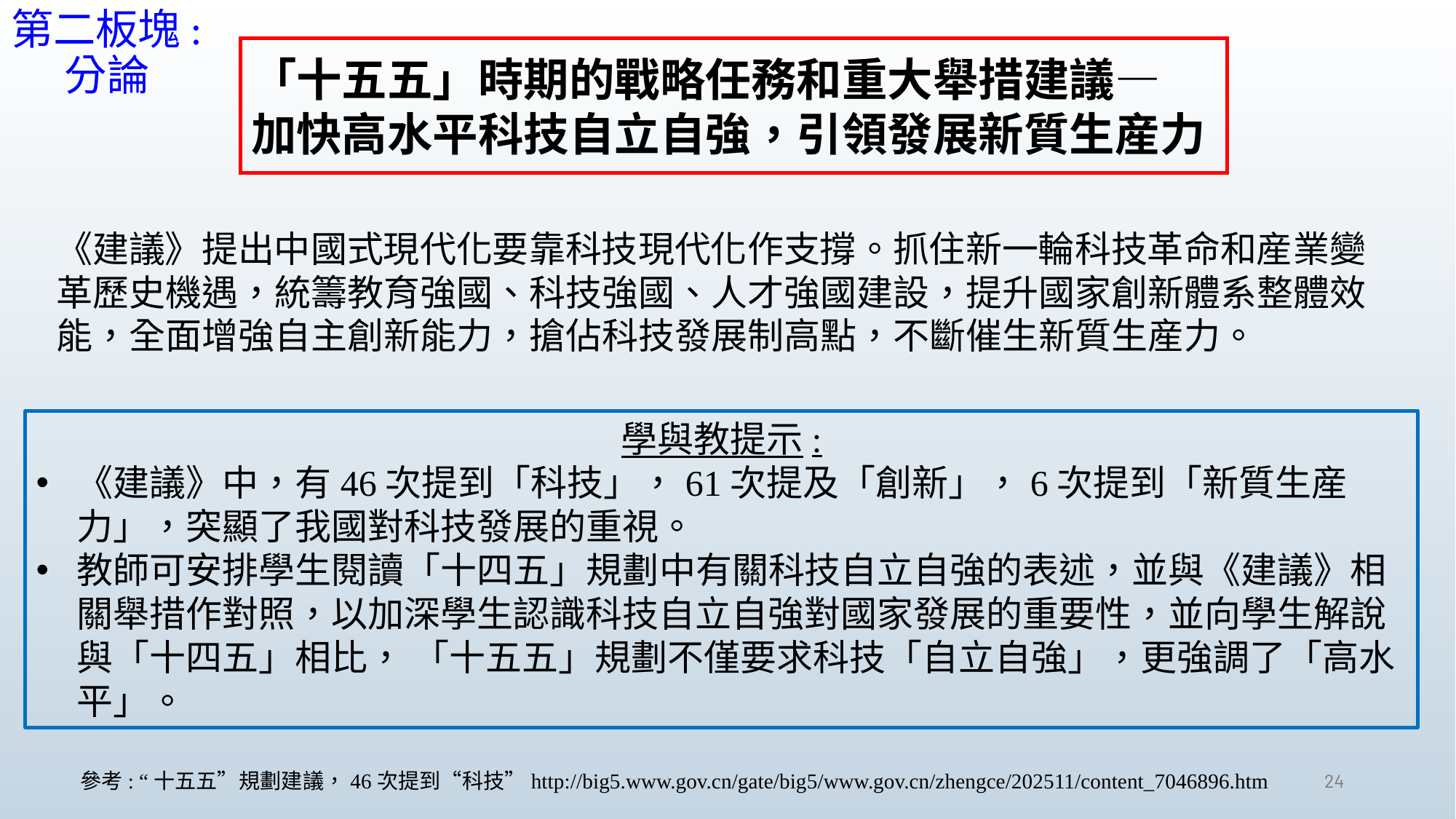

第二板塊: 分論
「十五五」時期的戰略任務和重大舉措建議—
加快高水平科技自立自強，引領發展新質生産力
《建議》提出中國式現代化要靠科技現代化作支撐。抓住新一輪科技革命和産業變革歷史機遇，統籌教育強國、科技強國、人才強國建設，提升國家創新體系整體效能，全面增強自主創新能力，搶佔科技發展制高點，不斷催生新質生産力。
學與教提示:
《建議》中，有46次提到「科技」，61次提及「創新」，6次提到「新質生産力」，突顯了我國對科技發展的重視。
教師可安排學生閱讀「十四五」規劃中有關科技自立自強的表述，並與《建議》相關舉措作對照，以加深學生認識科技自立自強對國家發展的重要性，並向學生解說與「十四五」相比， 「十五五」規劃不僅要求科技「自立自強」，更強調了「高水平」。
24
參考: “十五五”規劃建議，46次提到“科技”http://big5.www.gov.cn/gate/big5/www.gov.cn/zhengce/202511/content_7046896.htm